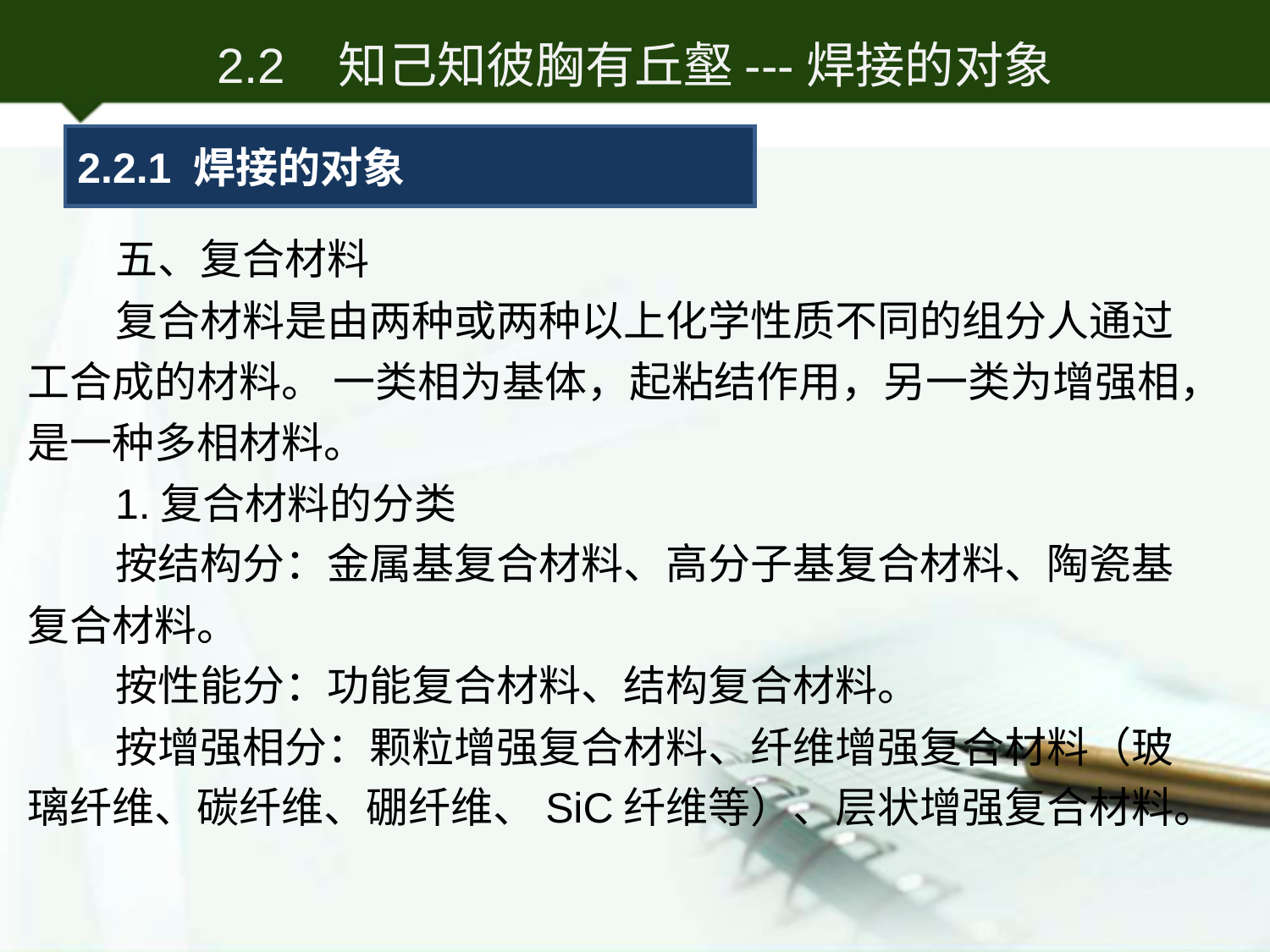

2.2   知己知彼胸有丘壑---焊接的对象
2.2.1 焊接的对象
五、复合材料
复合材料是由两种或两种以上化学性质不同的组分人通过工合成的材料。 一类相为基体，起粘结作用，另一类为增强相，是一种多相材料。
1.复合材料的分类
按结构分：金属基复合材料、高分子基复合材料、陶瓷基复合材料。
按性能分：功能复合材料、结构复合材料。
按增强相分：颗粒增强复合材料、纤维增强复合材料（玻璃纤维、碳纤维、硼纤维、SiC纤维等）、层状增强复合材料。